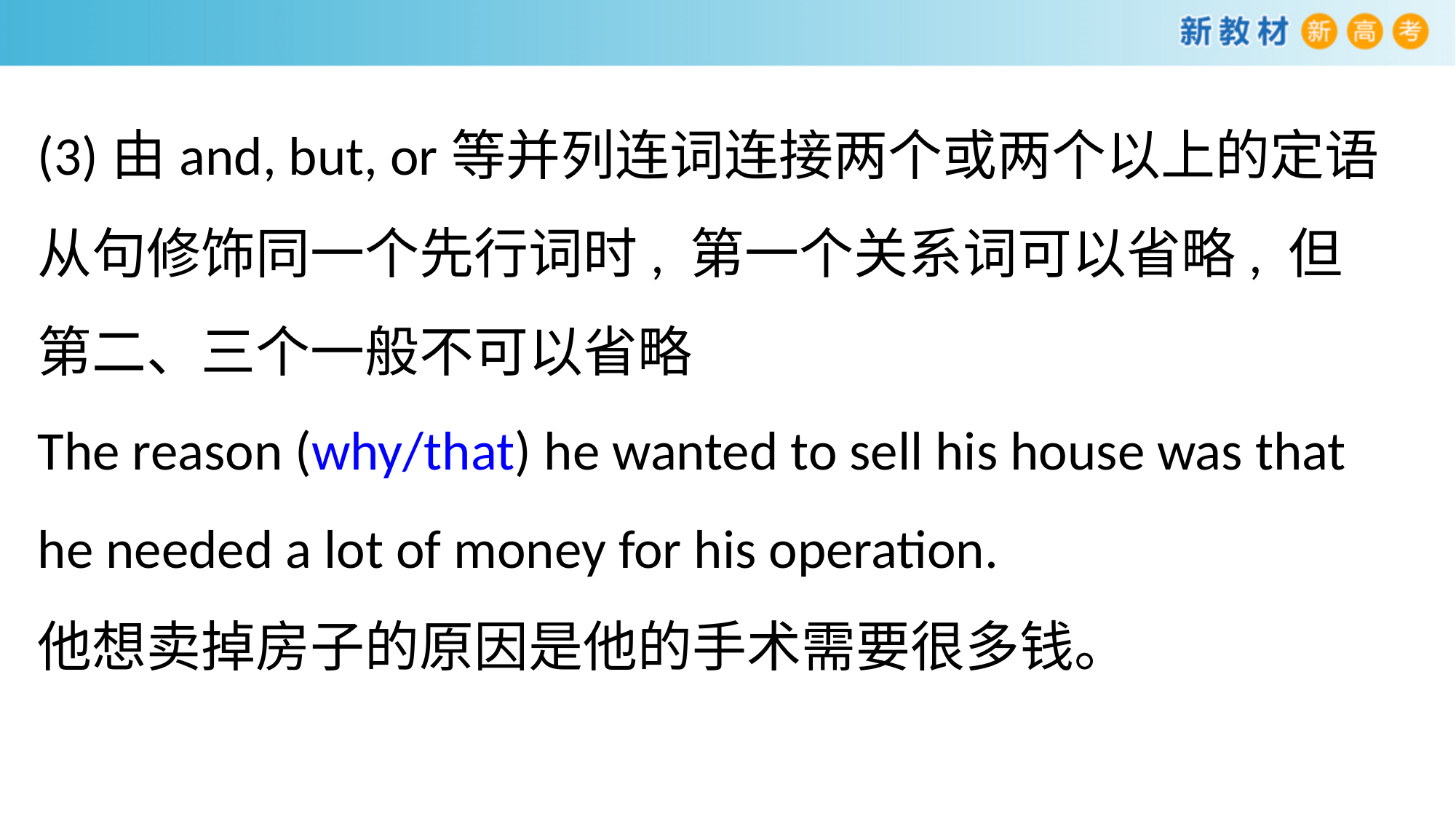

(3)由and, but, or等并列连词连接两个或两个以上的定语从句修饰同一个先行词时, 第一个关系词可以省略, 但第二、三个一般不可以省略
The reason (why/that) he wanted to sell his house was that he needed a lot of money for his operation.
他想卖掉房子的原因是他的手术需要很多钱。